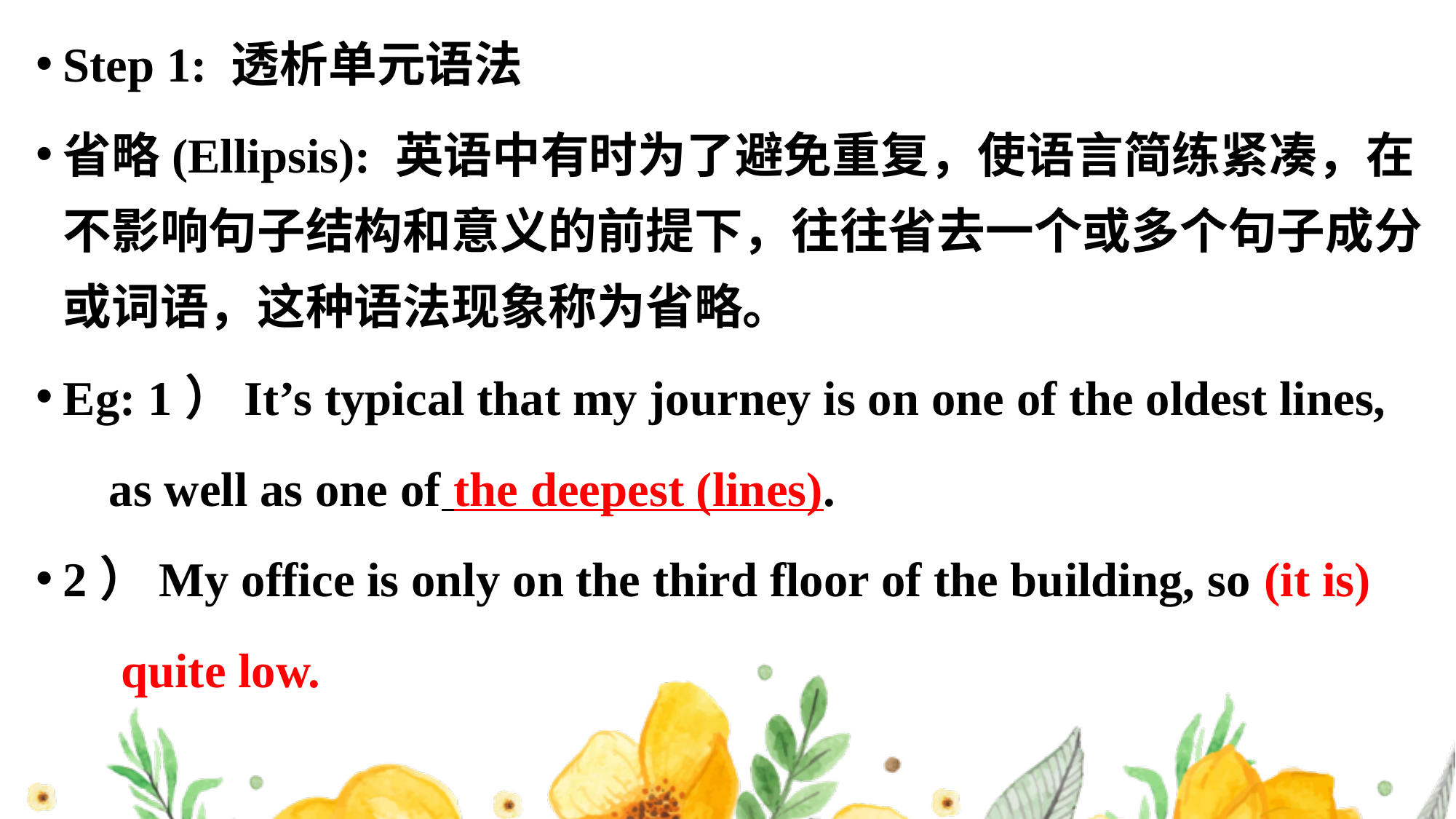

Step 1: 透析单元语法
省略(Ellipsis): 英语中有时为了避免重复，使语言简练紧凑，在不影响句子结构和意义的前提下，往往省去一个或多个句子成分或词语，这种语法现象称为省略。
Eg: 1）It’s typical that my journey is on one of the oldest lines,
      as well as one of the deepest (lines).
2）My office is only on the third floor of the building, so (it is)
       quite low.